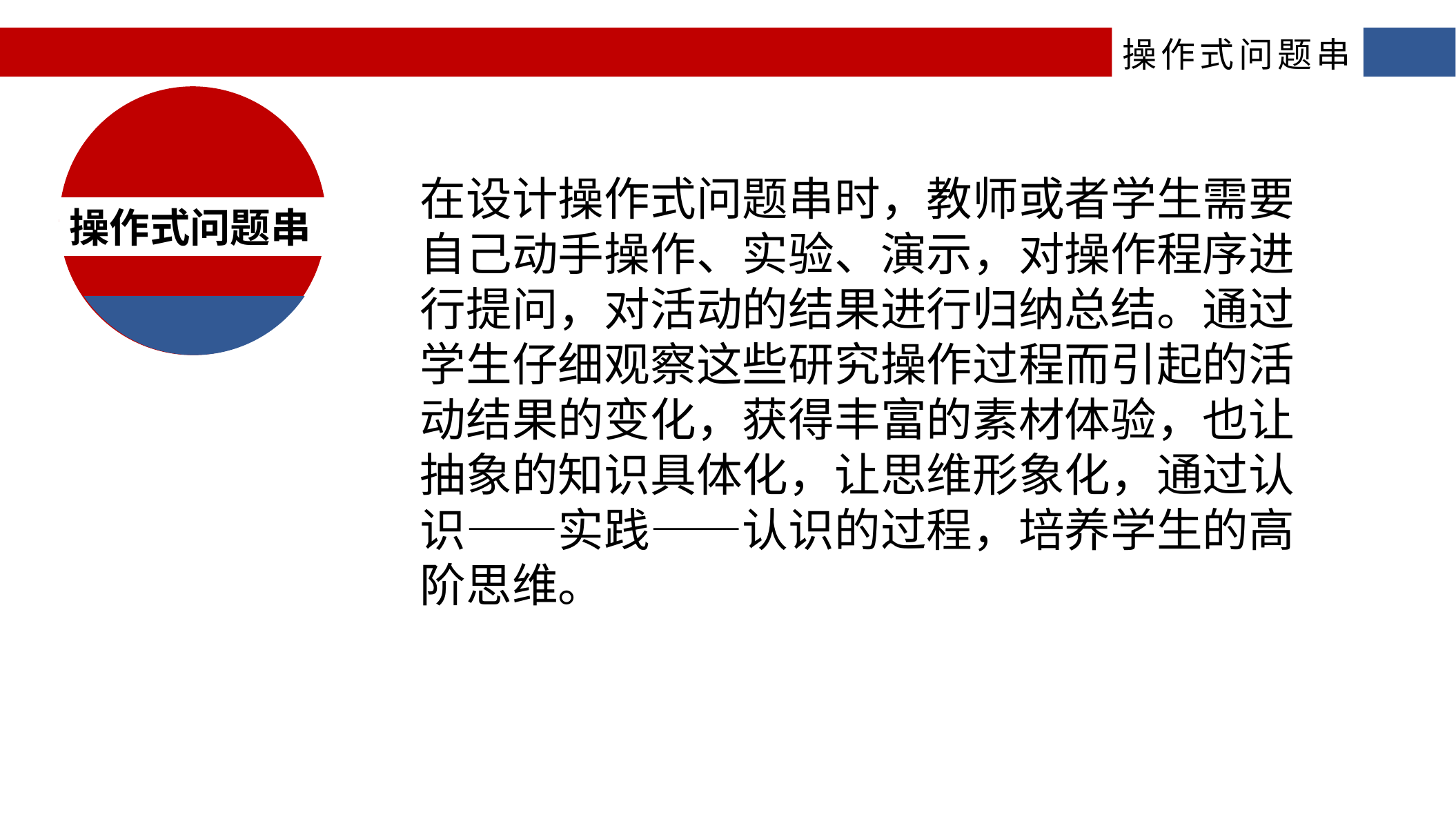

操作式问题串

操作式问题串
在设计操作式问题串时，教师或者学生需要自己动手操作、实验、演示，对操作程序进行提问，对活动的结果进行归纳总结。通过学生仔细观察这些研究操作过程而引起的活动结果的变化，获得丰富的素材体验，也让抽象的知识具体化，让思维形象化，通过认识——实践——认识的过程，培养学生的高阶思维。
YOUR TITLE